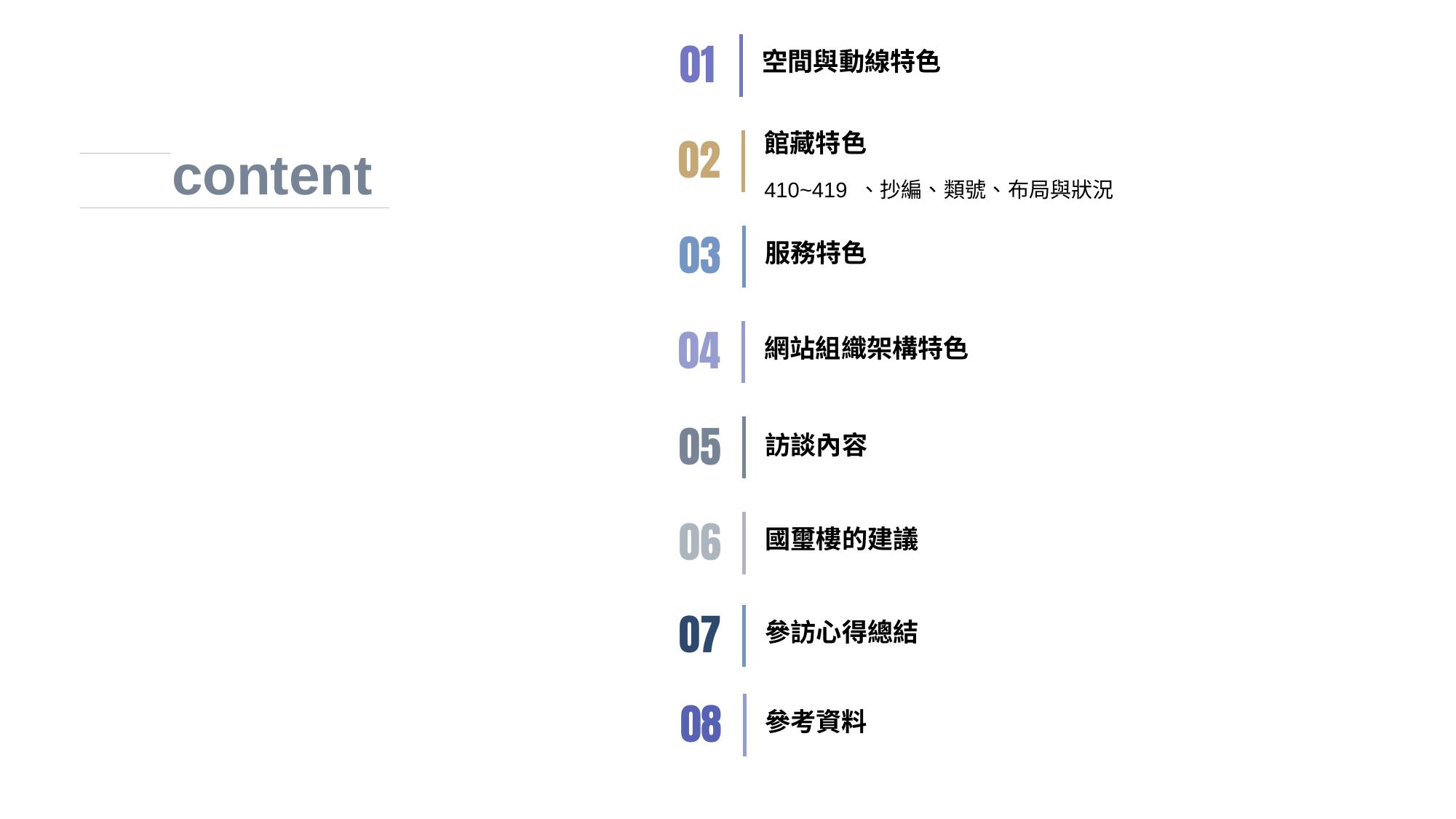

01
空間與動線特色
館藏特色
content
02
410~419 、抄編、類號、布局與狀況
03
服務特色
04
網站組織架構特色
05
訪談內容
06
國璽樓的建議
07
參訪心得總結
08
參考資料